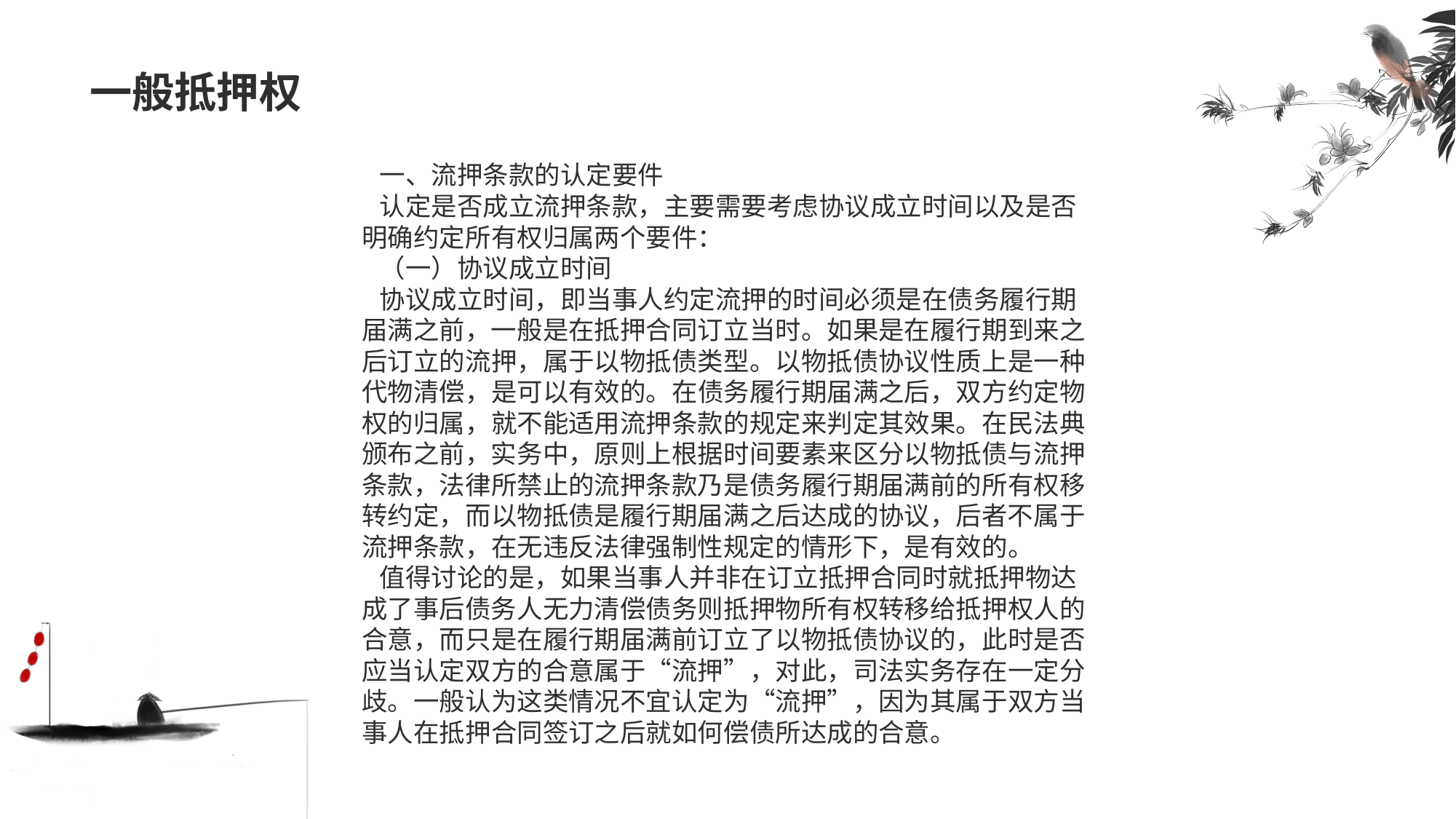

# 一般抵押权

  一、流押条款的认定要件
  认定是否成立流押条款，主要需要考虑协议成立时间以及是否明确约定所有权归属两个要件：
  （一）协议成立时间
  协议成立时间，即当事人约定流押的时间必须是在债务履行期届满之前，一般是在抵押合同订立当时。如果是在履行期到来之后订立的流押，属于以物抵债类型。以物抵债协议性质上是一种代物清偿，是可以有效的。在债务履行期届满之后，双方约定物权的归属，就不能适用流押条款的规定来判定其效果。在民法典颁布之前，实务中，原则上根据时间要素来区分以物抵债与流押条款，法律所禁止的流押条款乃是债务履行期届满前的所有权移转约定，而以物抵债是履行期届满之后达成的协议，后者不属于流押条款，在无违反法律强制性规定的情形下，是有效的。
  值得讨论的是，如果当事人并非在订立抵押合同时就抵押物达成了事后债务人无力清偿债务则抵押物所有权转移给抵押权人的合意，而只是在履行期届满前订立了以物抵债协议的，此时是否应当认定双方的合意属于“流押”，对此，司法实务存在一定分歧。一般认为这类情况不宜认定为“流押”，因为其属于双方当事人在抵押合同签订之后就如何偿债所达成的合意。
109